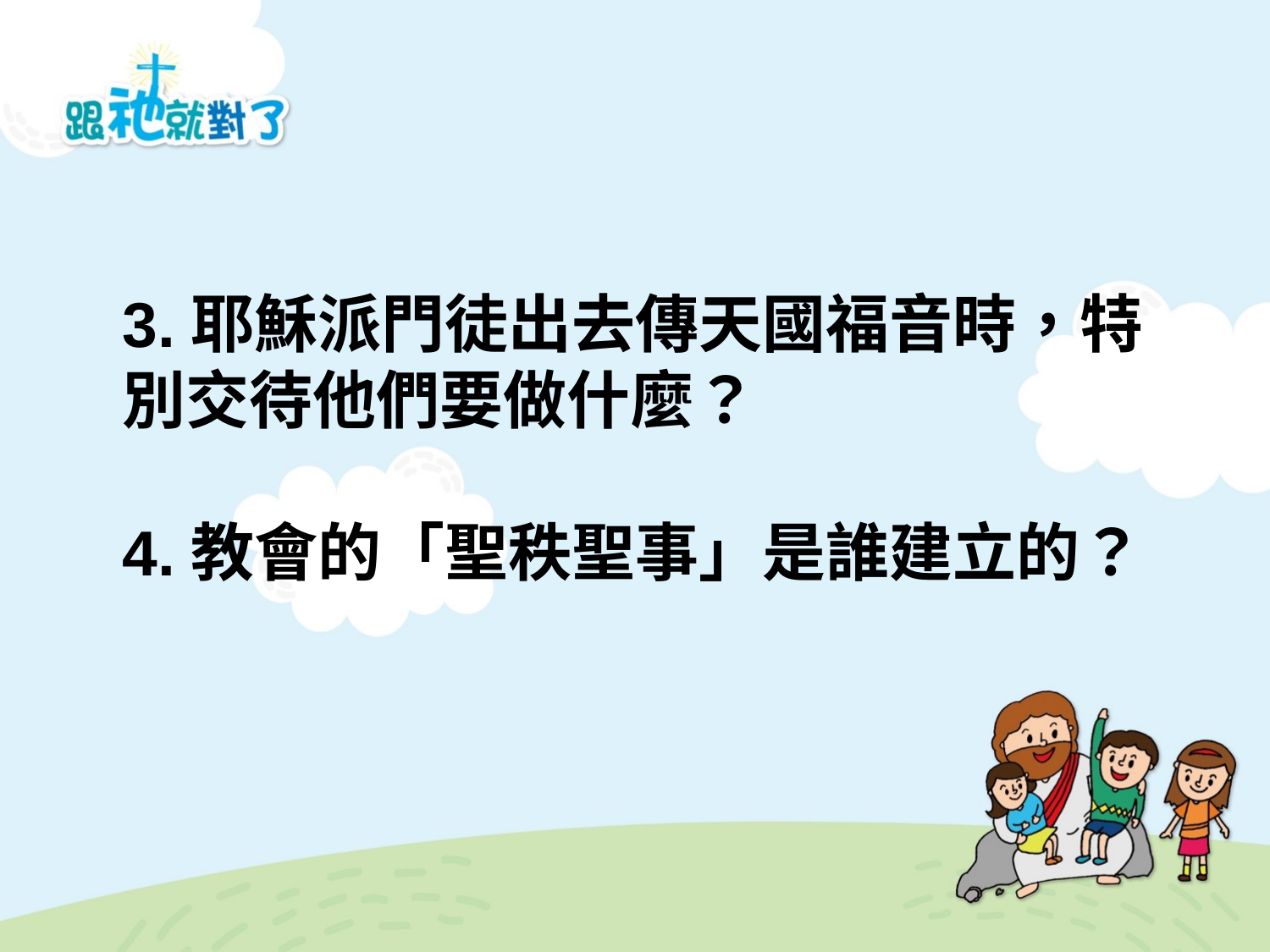

3.耶穌派門徒出去傳天國福音時，特別交待他們要做什麼？

4.教會的「聖秩聖事」是誰建立的？